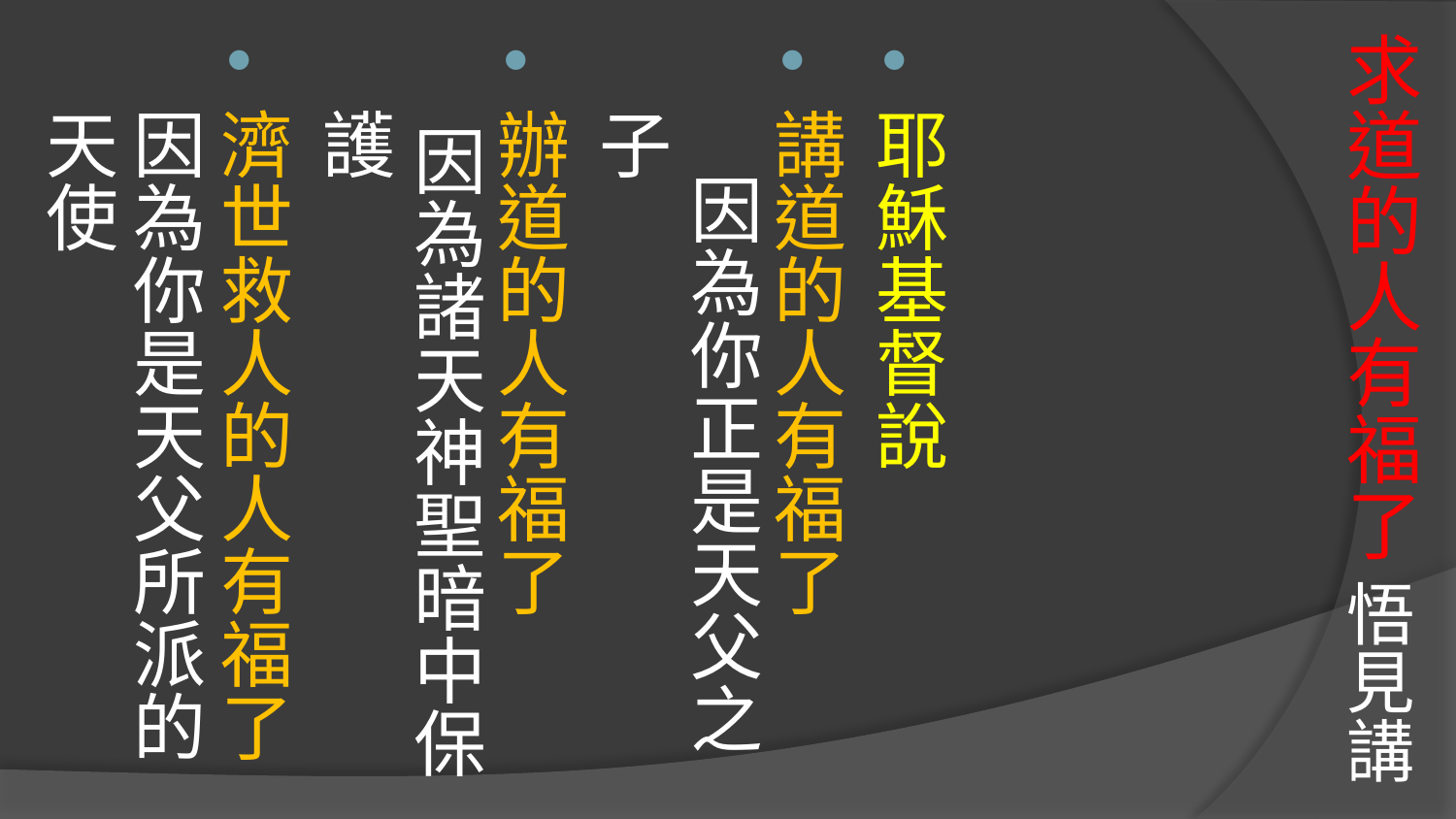

# 求道的人有福了 悟見講
耶穌基督說
講道的人有福了               因為你正是天父之子
辦道的人有福了            因為諸天神聖暗中保護
濟世救人的人有福了 因為你是天父所派的天使